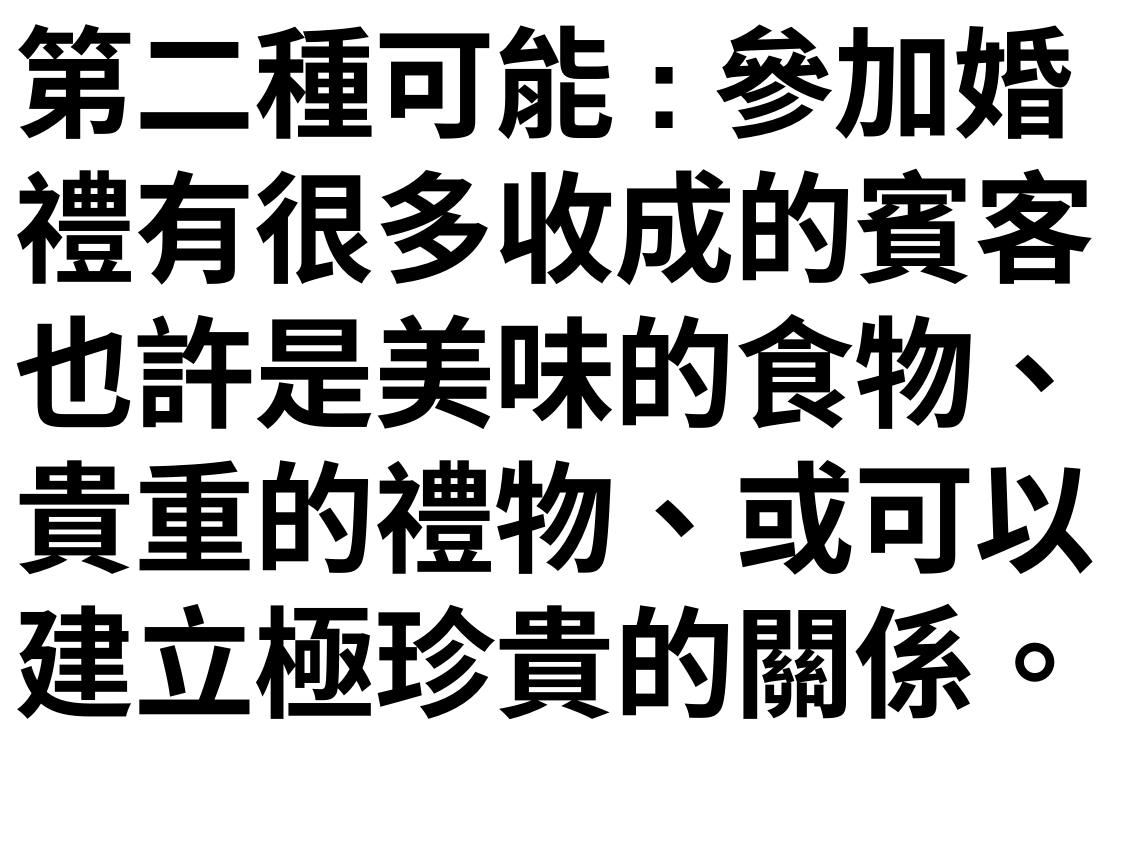

第二種可能:參加婚禮有很多收成的賓客。也許是美味的食物、貴重的禮物、或可以建立極珍貴的關係。